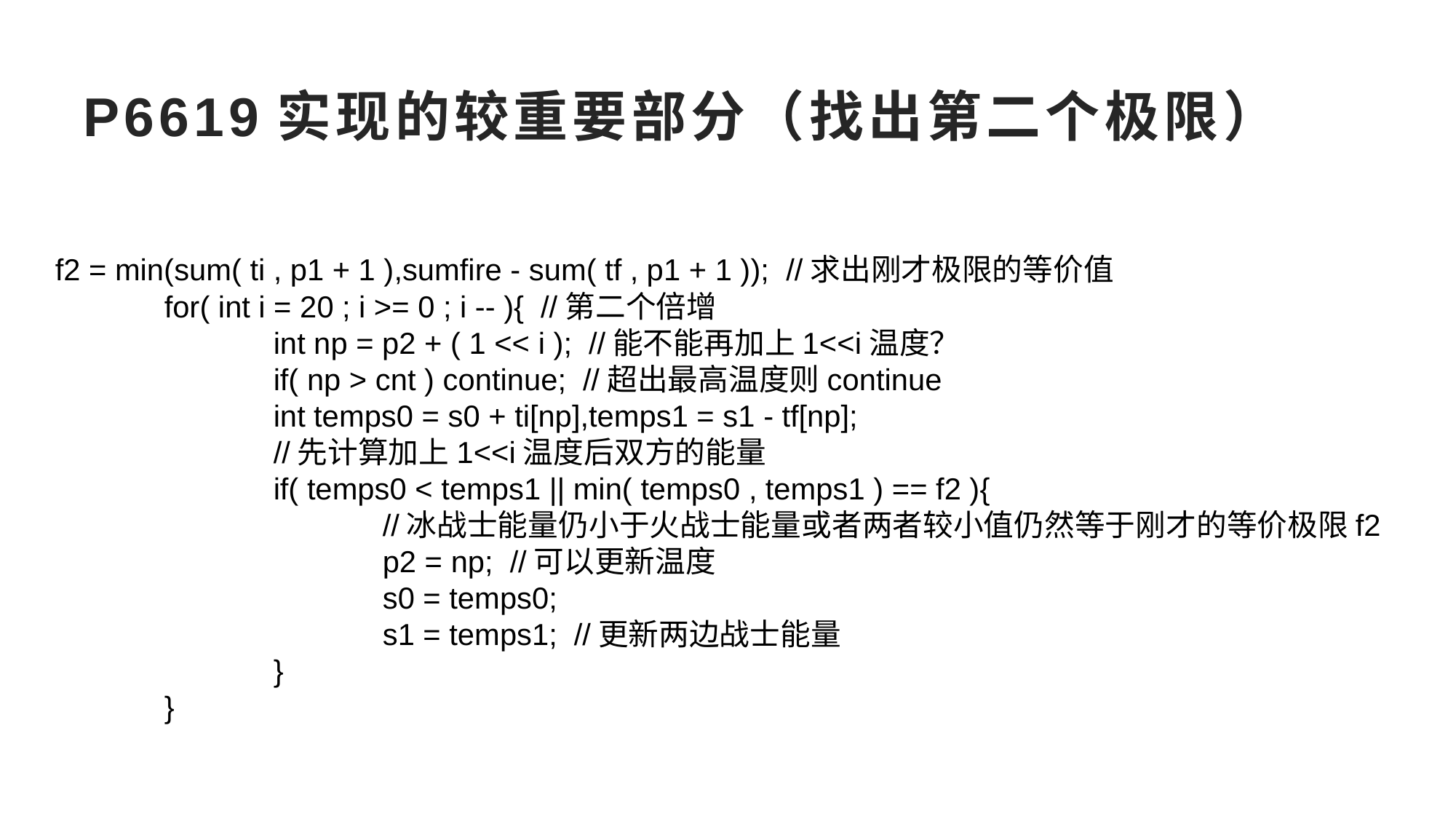

# P6619实现的较重要部分（找出第二个极限）
f2 = min(sum( ti , p1 + 1 ),sumfire - sum( tf , p1 + 1 ));  //求出刚才极限的等价值
	for( int i = 20 ; i >= 0 ; i -- ){  //第二个倍增
		int np = p2 + ( 1 << i );  //能不能再加上1<<i温度？
		if( np > cnt ) continue;  //超出最高温度则continue
		int temps0 = s0 + ti[np],temps1 = s1 - tf[np];
		//先计算加上1<<i温度后双方的能量
		if( temps0 < temps1 || min( temps0 , temps1 ) == f2 ){
			//冰战士能量仍小于火战士能量或者两者较小值仍然等于刚才的等价极限f2
			p2 = np;  //可以更新温度
			s0 = temps0;
			s1 = temps1;  //更新两边战士能量
		}
	}